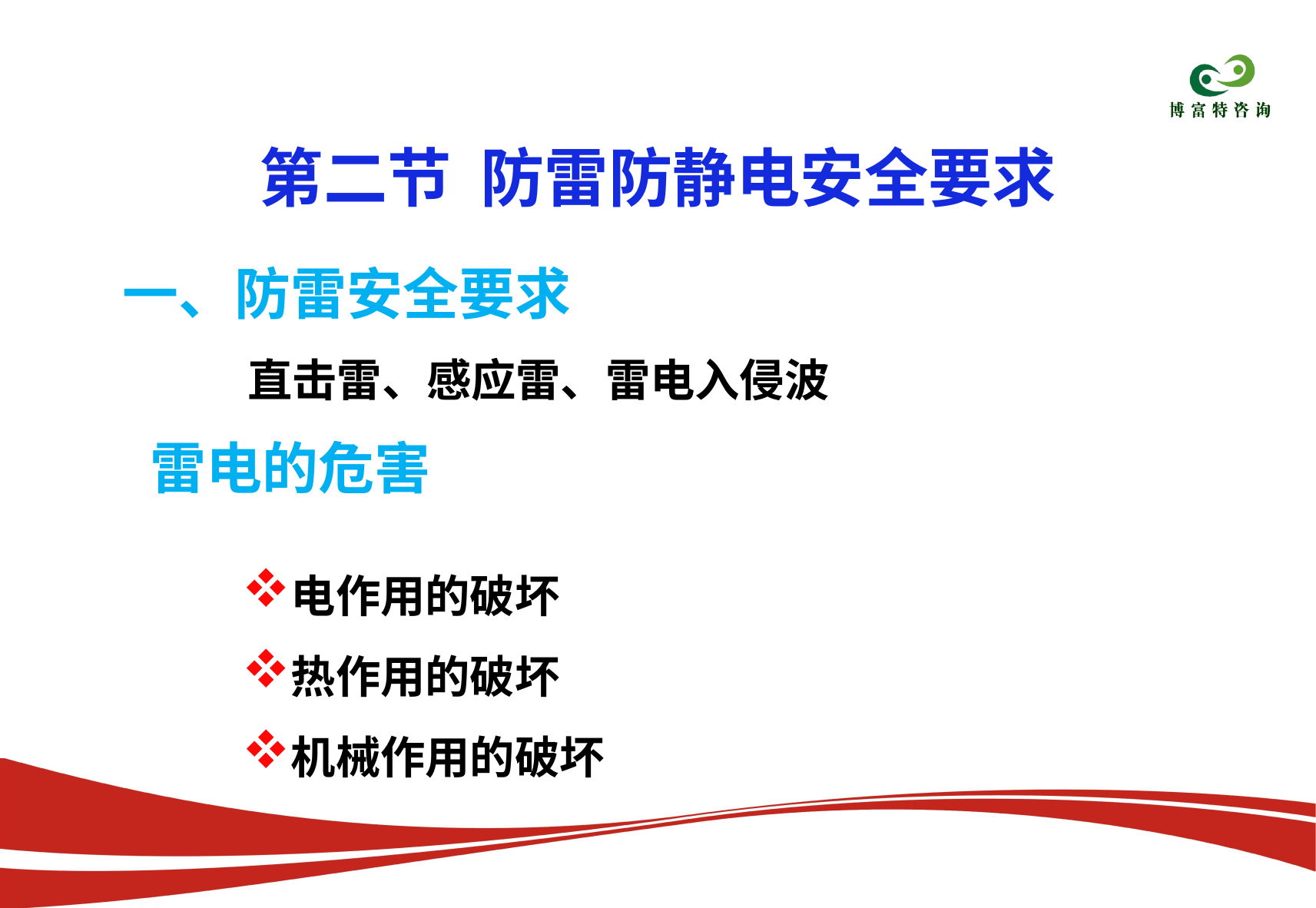

42
第二节  防雷防静电安全要求
一、防雷安全要求
直击雷、感应雷、雷电入侵波
雷电的危害
电作用的破坏
热作用的破坏
机械作用的破坏